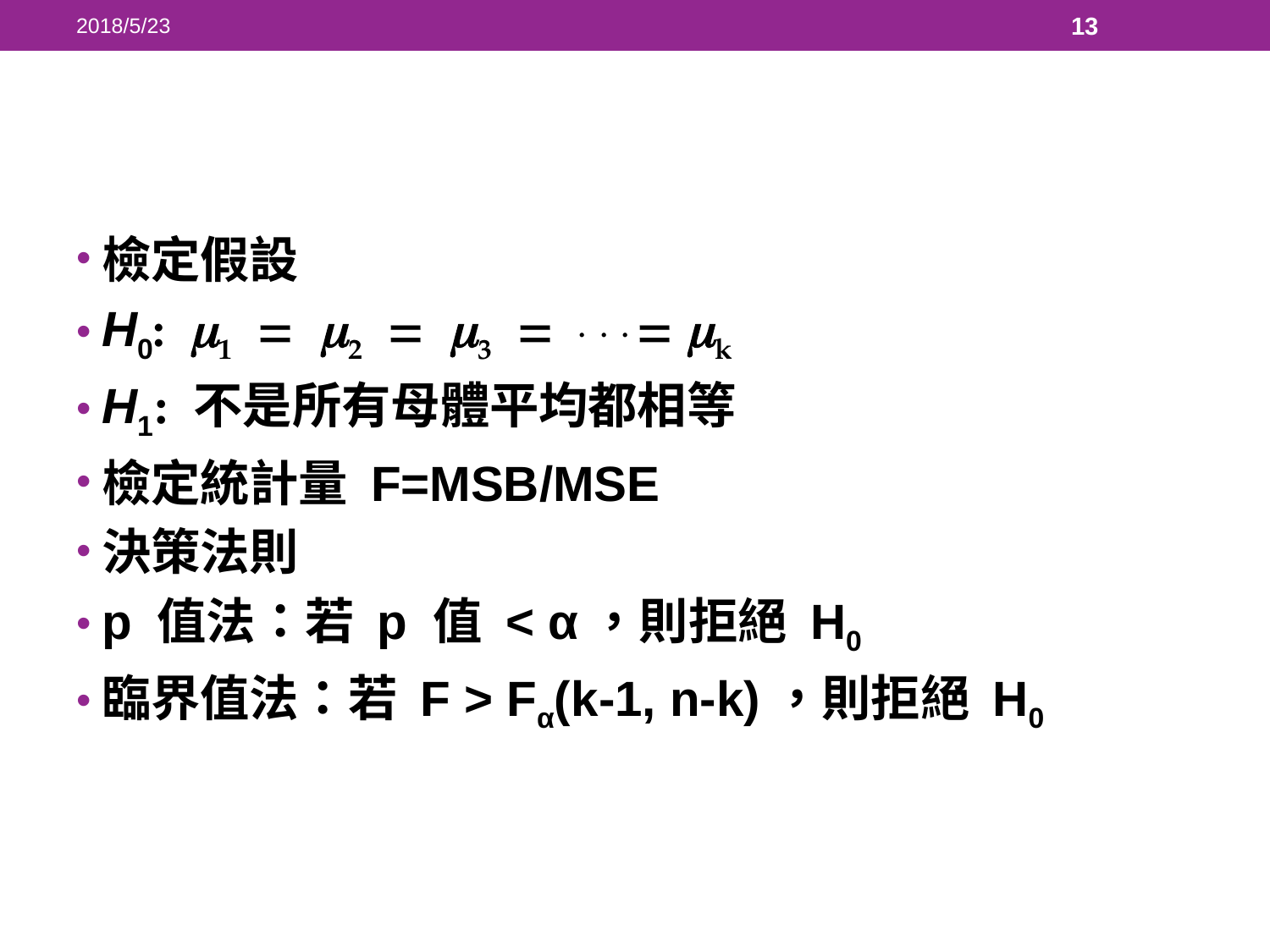

2018/5/23
13
#
檢定假設
H0:  μ1 = μ2 = μ3 = .  .  . = μk
H1: 不是所有母體平均都相等
檢定統計量 F=MSB/MSE
決策法則
p 值法：若 p 值 < α，則拒絕 H0
臨界值法：若 F > Fα(k-1, n-k)，則拒絕 H0